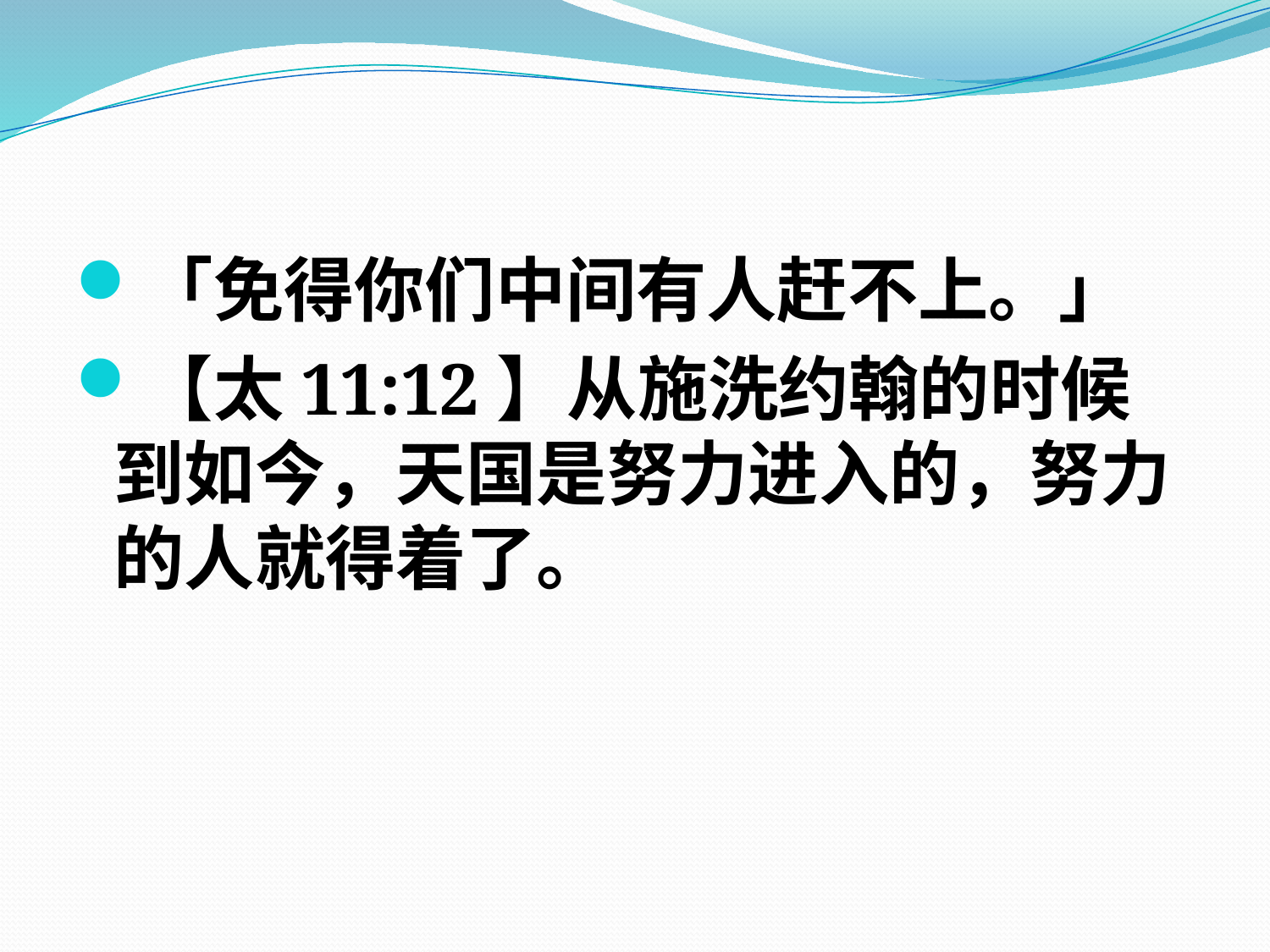

「免得你们中间有人赶不上。」
【太11:12】从施洗约翰的时候到如今，天国是努力进入的，努力的人就得着了。
3